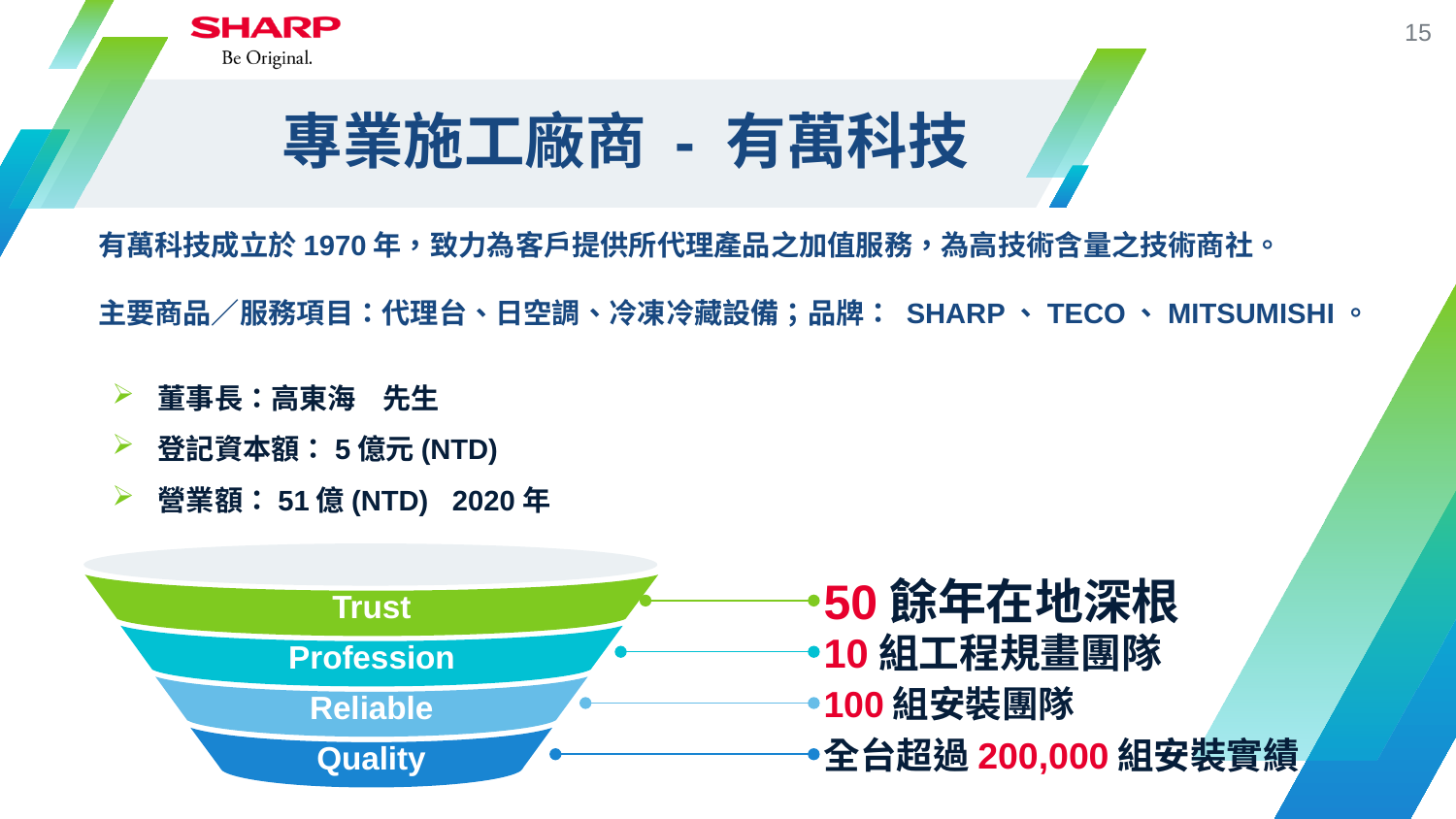

15
# 專業施工廠商 - 有萬科技
有萬科技成立於1970年，致力為客戶提供所代理產品之加值服務，為高技術含量之技術商社。

主要商品／服務項目：代理台、日空調、冷凍冷藏設備；品牌： SHARP、TECO、MITSUMISHI。

董事長：高東海    先生
登記資本額：5億元(NTD)
營業額：51億(NTD)   2020年

Trust
Profession
Reliable
Quality
50餘年在地深根
10組工程規畫團隊
100組安裝團隊
全台超過200,000組安裝實績